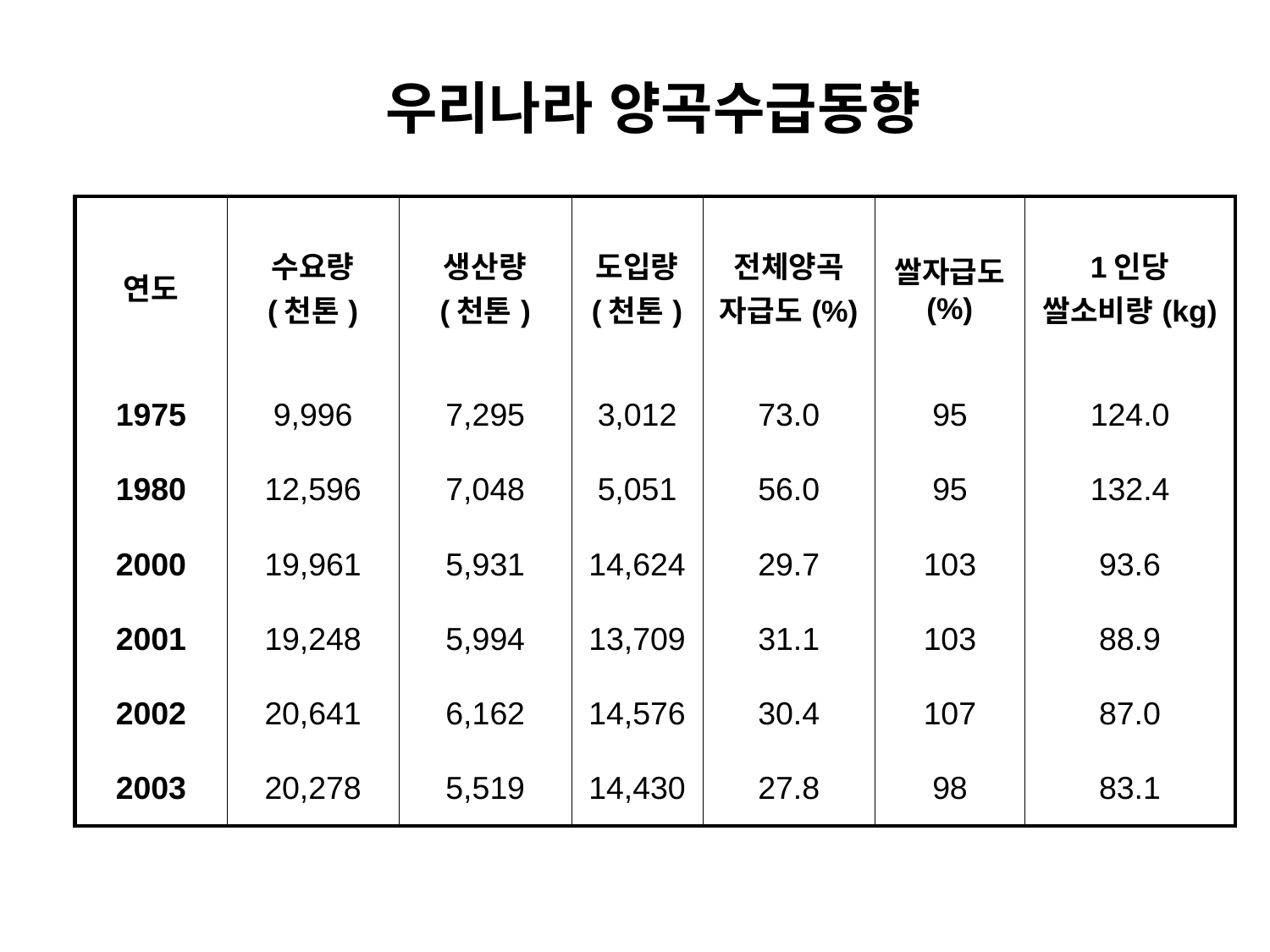

우리나라 양곡수급동향
| 연도 | 수요량 (천톤) | 생산량 (천톤) | 도입량 (천톤) | 전체양곡 자급도(%) | 쌀자급도 (%) | 1인당 쌀소비량(kg) |
| --- | --- | --- | --- | --- | --- | --- |
| 1975 | 9,996 | 7,295 | 3,012 | 73.0 | 95 | 124.0 |
| 1980 | 12,596 | 7,048 | 5,051 | 56.0 | 95 | 132.4 |
| 2000 | 19,961 | 5,931 | 14,624 | 29.7 | 103 | 93.6 |
| 2001 | 19,248 | 5,994 | 13,709 | 31.1 | 103 | 88.9 |
| 2002 | 20,641 | 6,162 | 14,576 | 30.4 | 107 | 87.0 |
| 2003 | 20,278 | 5,519 | 14,430 | 27.8 | 98 | 83.1 |